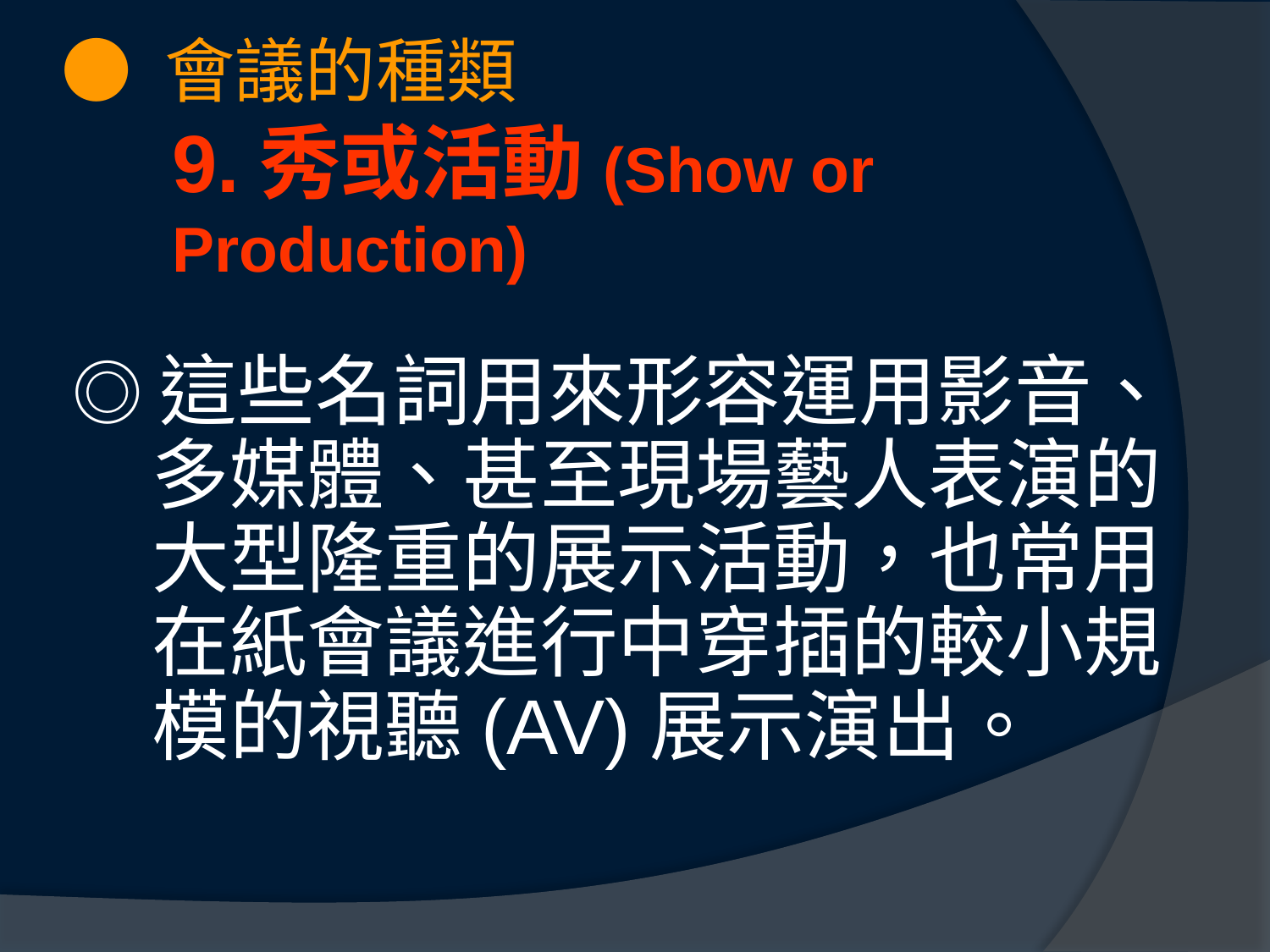

# ● 會議的種類 9.秀或活動(Show or Production)
◎這些名詞用來形容運用影音、多媒體、甚至現場藝人表演的大型隆重的展示活動，也常用在紙會議進行中穿插的較小規模的視聽(AV)展示演出。